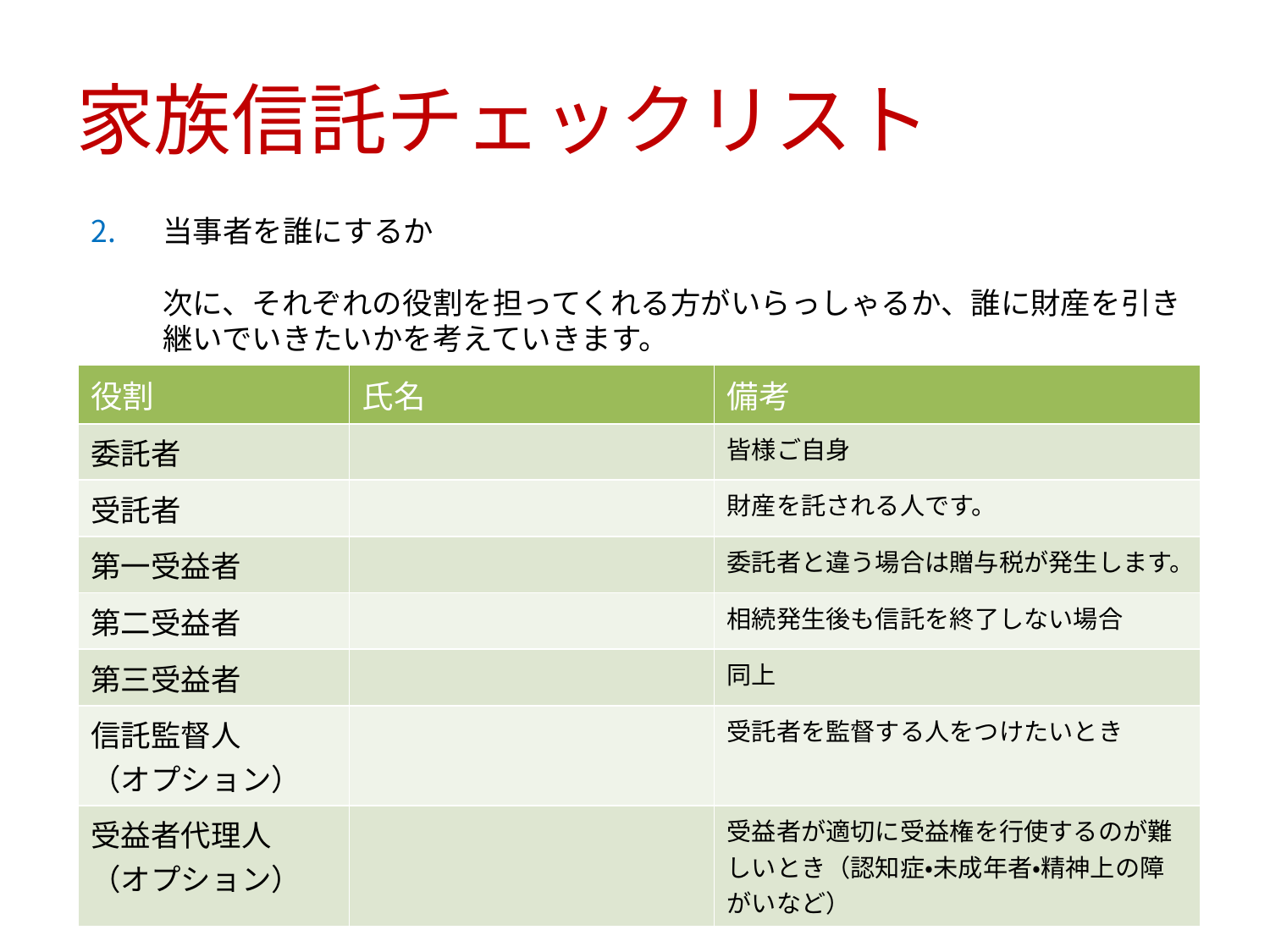

# 家族信託チェックリスト
当事者を誰にするか
次に、それぞれの役割を担ってくれる方がいらっしゃるか、誰に財産を引き継いでいきたいかを考えていきます。

| 役割 | 氏名 | 備考 |
| --- | --- | --- |
| 委託者 |  | 皆様ご自身 |
| 受託者 |  | 財産を託される人です。 |
| 第一受益者 |  | 委託者と違う場合は贈与税が発生します。 |
| 第二受益者 |  | 相続発生後も信託を終了しない場合 |
| 第三受益者 |  | 同上 |
| 信託監督人 （オプション） |  | 受託者を監督する人をつけたいとき |
| 受益者代理人 （オプション） |  | 受益者が適切に受益権を行使するのが難しいとき（認知症・未成年者・精神上の障がいなど） |
43